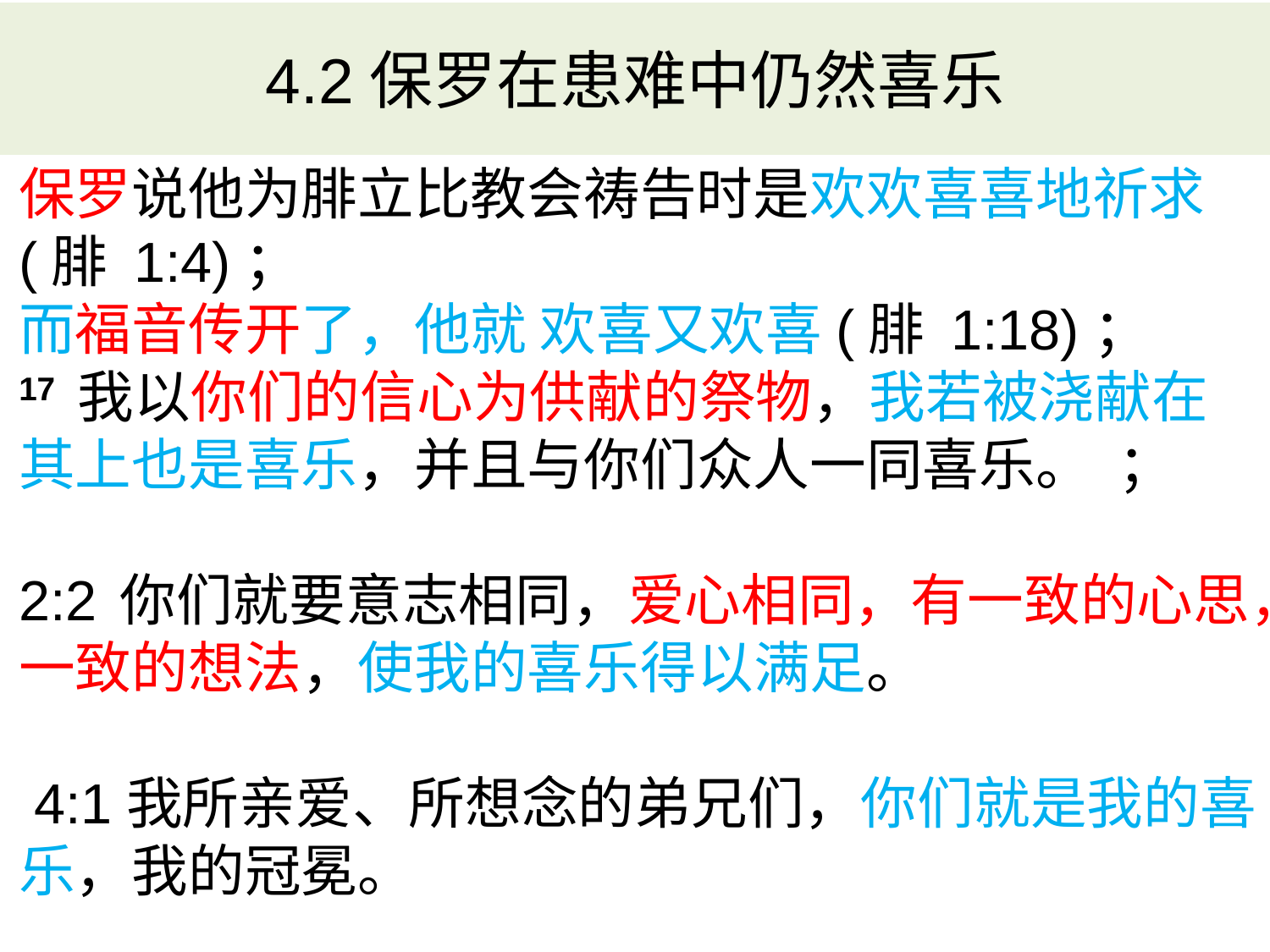

# 4.2保罗在患难中仍然喜乐
保罗说他为腓立比教会祷告时是欢欢喜喜地祈求(腓 1:4)；
而福音传开了，他就 欢喜又欢喜(腓 1:18)； 17 我以你们的信心为供献的祭物，我若被浇献在其上也是喜乐，并且与你们众人一同喜乐。  ；

2:2 你们就要意志相同，爱心相同，有一致的心思，一致的想法，使我的喜乐得以满足。

 4:1我所亲爱、所想念的弟兄们，你们就是我的喜乐，我的冠冕。